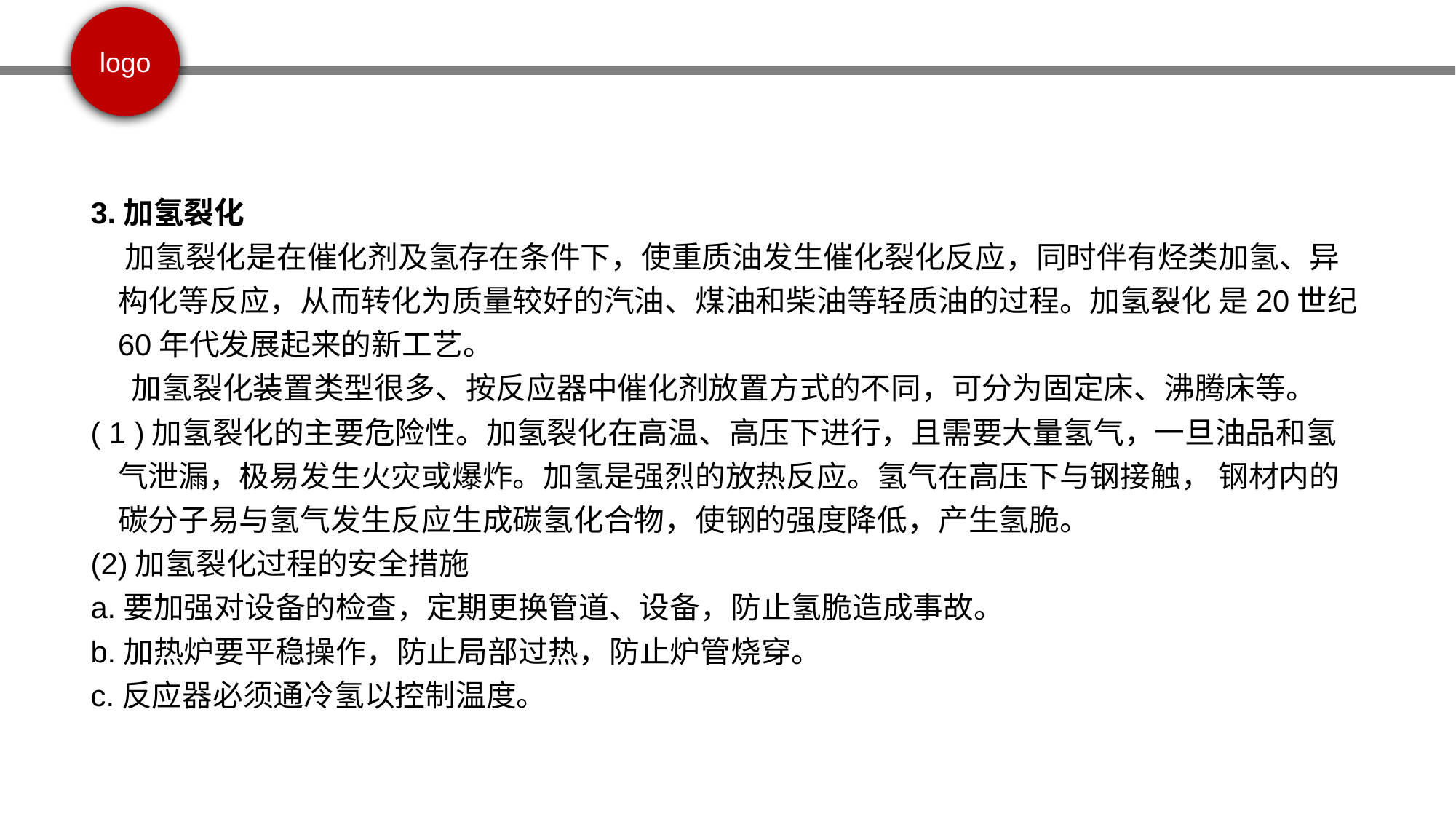

3.加氢裂化
    加氢裂化是在催化剂及氢存在条件下，使重质油发生催化裂化反应，同时伴有烃类加氢、异构化等反应，从而转化为质量较好的汽油、煤油和柴油等轻质油的过程。加氢裂化 是20世纪60年代发展起来的新工艺。
     加氢裂化装置类型很多、按反应器中催化剂放置方式的不同，可分为固定床、沸腾床等。
( 1 )加氢裂化的主要危险性。加氢裂化在高温、高压下进行，且需要大量氢气，一旦油品和氢气泄漏，极易发生火灾或爆炸。加氢是强烈的放热反应。氢气在高压下与钢接触， 钢材内的碳分子易与氢气发生反应生成碳氢化合物，使钢的强度降低，产生氢脆。
(2)加氢裂化过程的安全措施
a.要加强对设备的检查，定期更换管道、设备，防止氢脆造成事故。
b.加热炉要平稳操作，防止局部过热，防止炉管烧穿。
c.反应器必须通冷氢以控制温度。